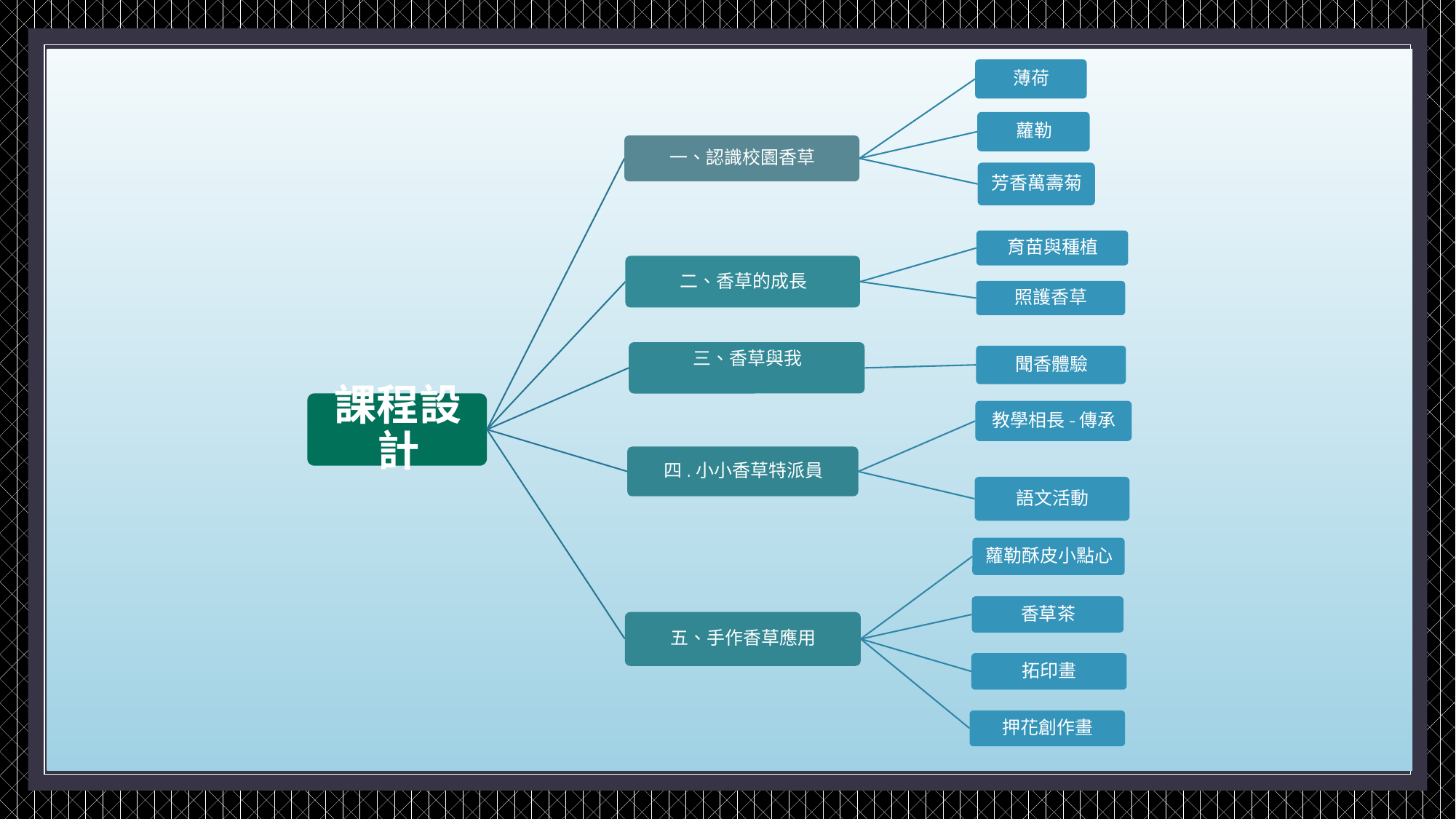

課程設計

一、認識校園香草

蘿勒

芳香萬壽菊

薄荷

二、香草的成長

照護香草

育苗與種植

三、香草與我

聞香體驗

五、手作香草應用

蘿勒酥皮小點心

香草茶

拓印畫

押花創作畫

四.小小香草特派員

教學相長-傳承

語文活動